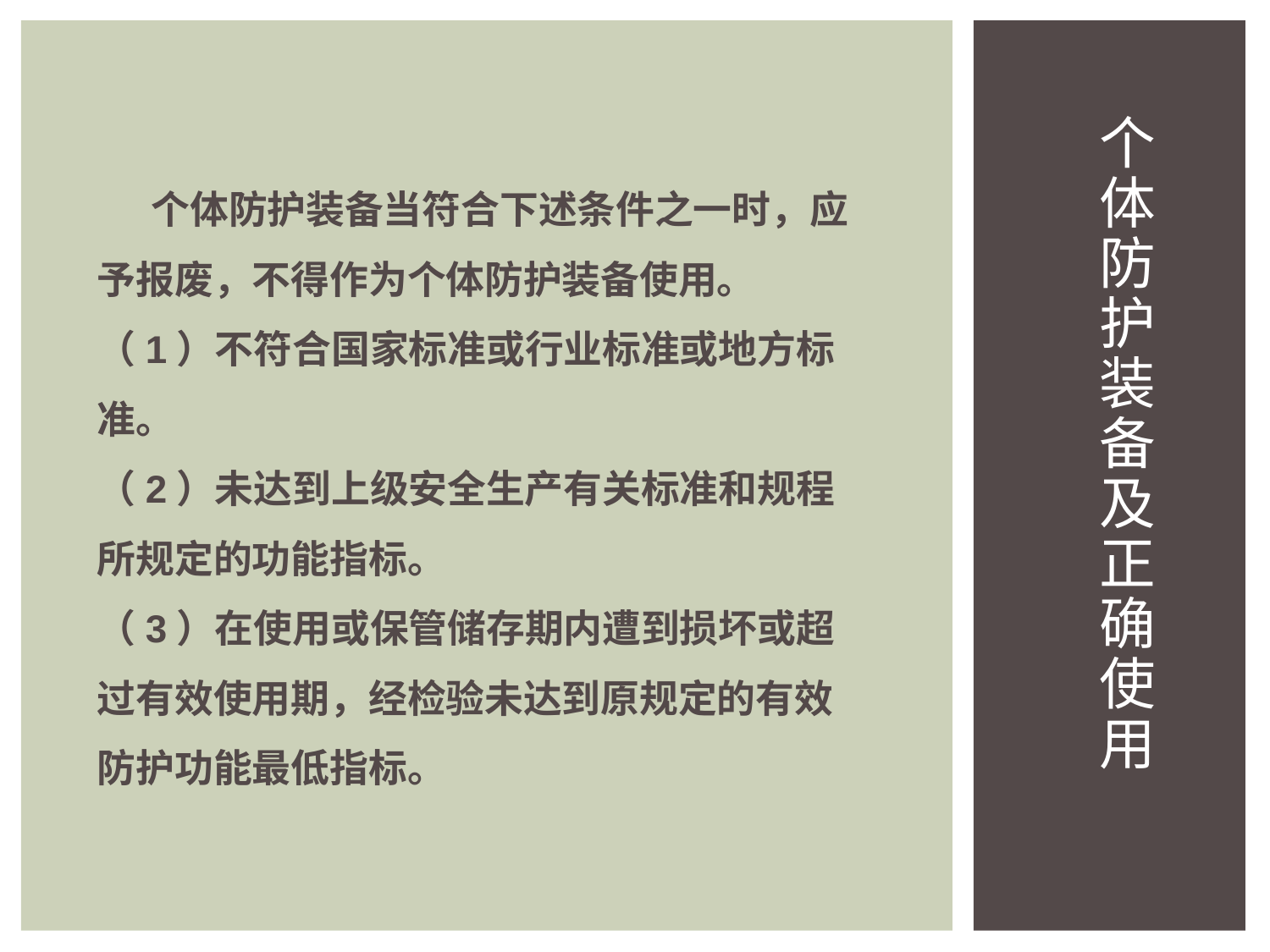

# 个体防护装备及正确使用
     个体防护装备当符合下述条件之一时，应予报废，不得作为个体防护装备使用。
（1）不符合国家标准或行业标准或地方标准。
（2）未达到上级安全生产有关标准和规程所规定的功能指标。
（3）在使用或保管储存期内遭到损坏或超过有效使用期，经检验未达到原规定的有效防护功能最低指标。